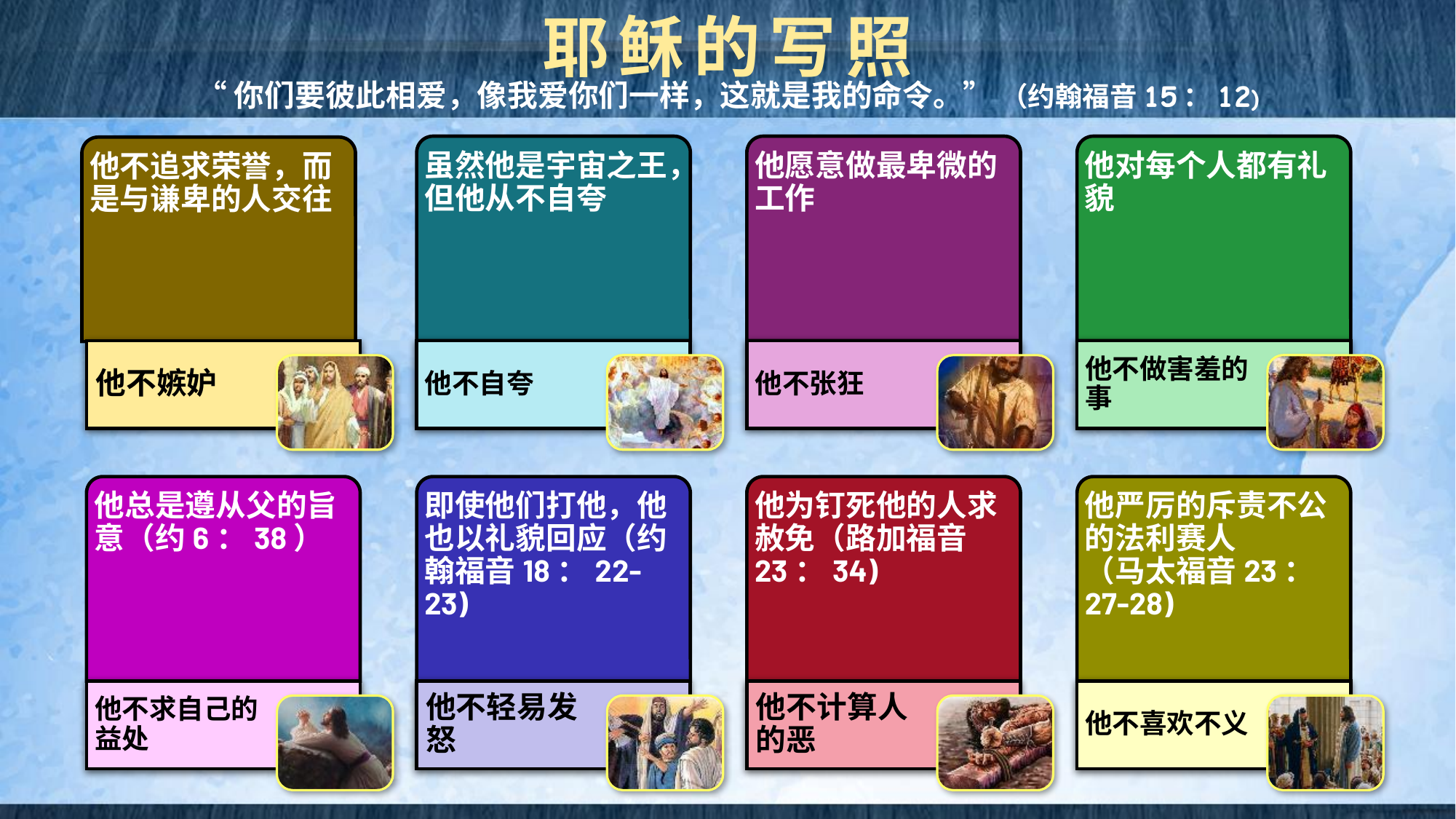

耶稣的写照
“你们要彼此相爱，像我爱你们一样，这就是我的命令。” （约翰福音15：12)
他不追求荣誉，而是与谦卑的人交往
他不嫉妒
虽然他是宇宙之王，但他从不自夸
他不自夸
他愿意做最卑微的工作
他不张狂
他对每个人都有礼貌
他不做害羞的事
他总是遵从父的旨意（约6：38）
他不求自己的益处
即使他们打他，他也以礼貌回应（约翰福音18：22-23)
他不轻易发怒
他为钉死他的人求赦免（路加福音23：34)
他不计算人的恶
他严厉的斥责不公的法利赛人        （马太福音23：27-28)
他不喜欢不义